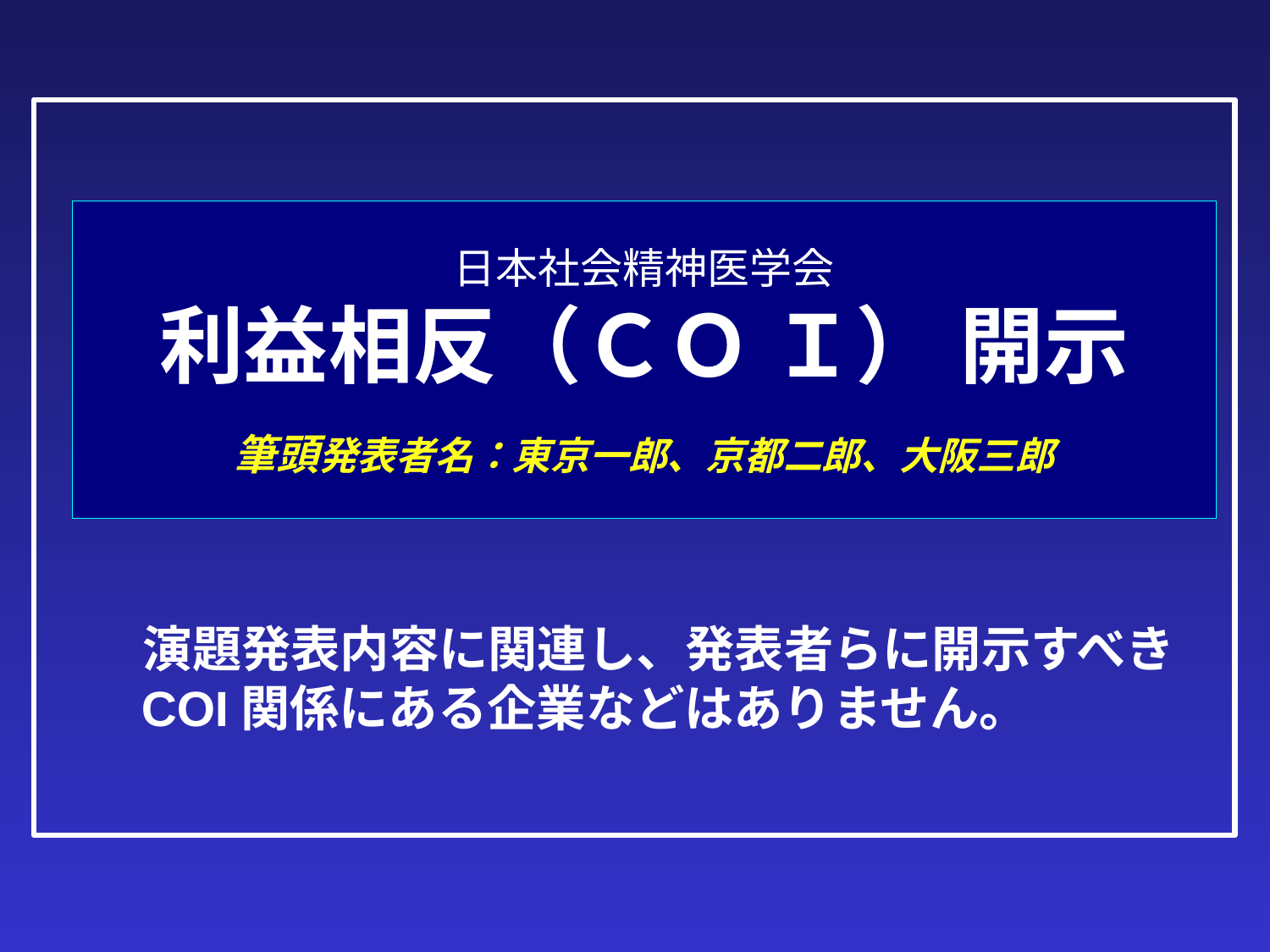

# 日本社会精神医学会 利益相反（ＣＯ Ｉ） 開示 　 筆頭発表者名：東京一郎、京都二郎、大阪三郎

　演題発表内容に関連し、発表者らに開示すべきCOI関係にある企業などはありません。